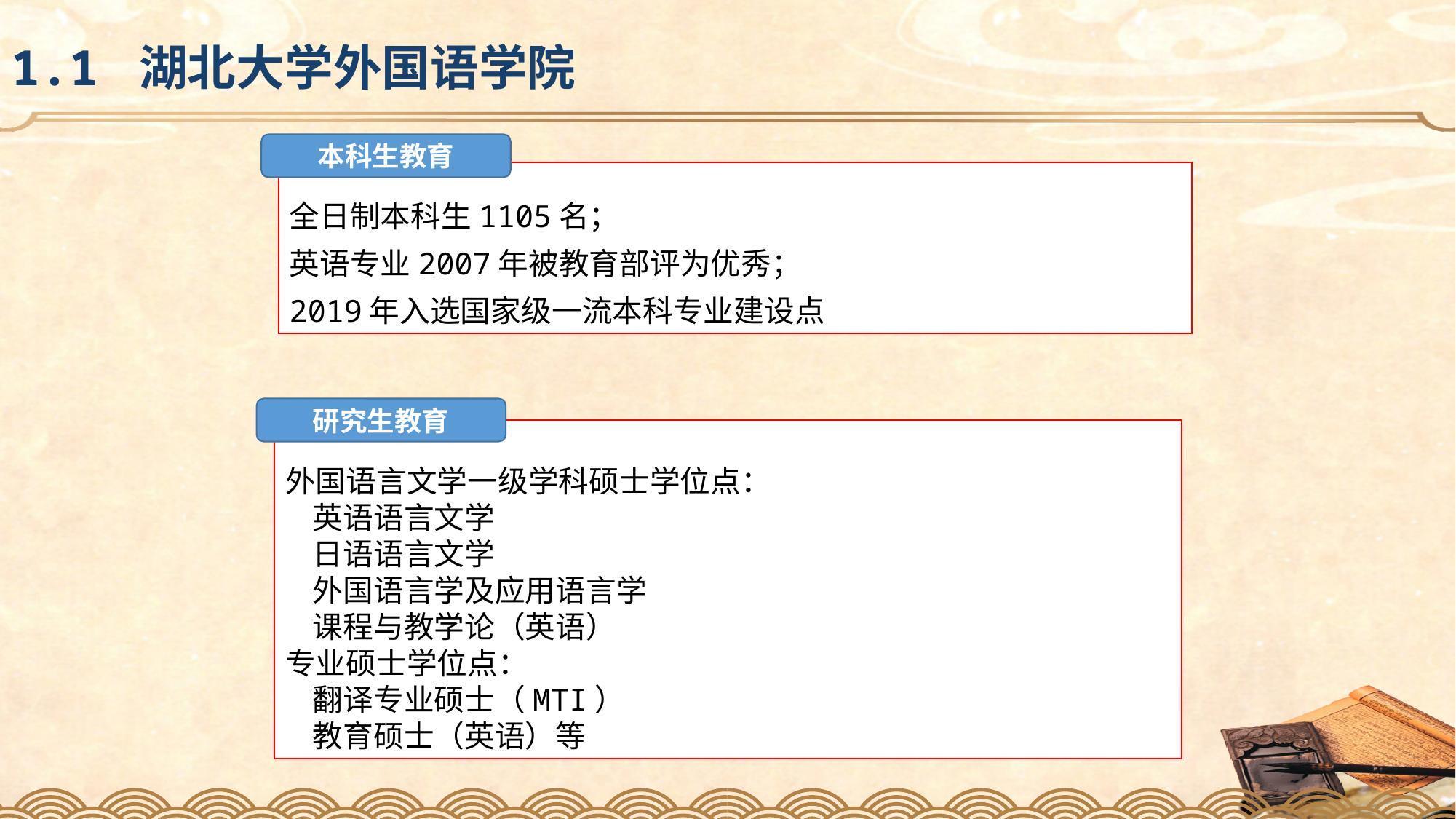

1.1 湖北大学外国语学院
本科生教育

全日制本科生1105名；
英语专业2007年被教育部评为优秀；
2019年入选国家级一流本科专业建设点
研究生教育

外国语言文学一级学科硕士学位点：
   英语语言文学
   日语语言文学
   外国语言学及应用语言学
   课程与教学论（英语）
专业硕士学位点：
   翻译专业硕士（MTI）
   教育硕士（英语）等